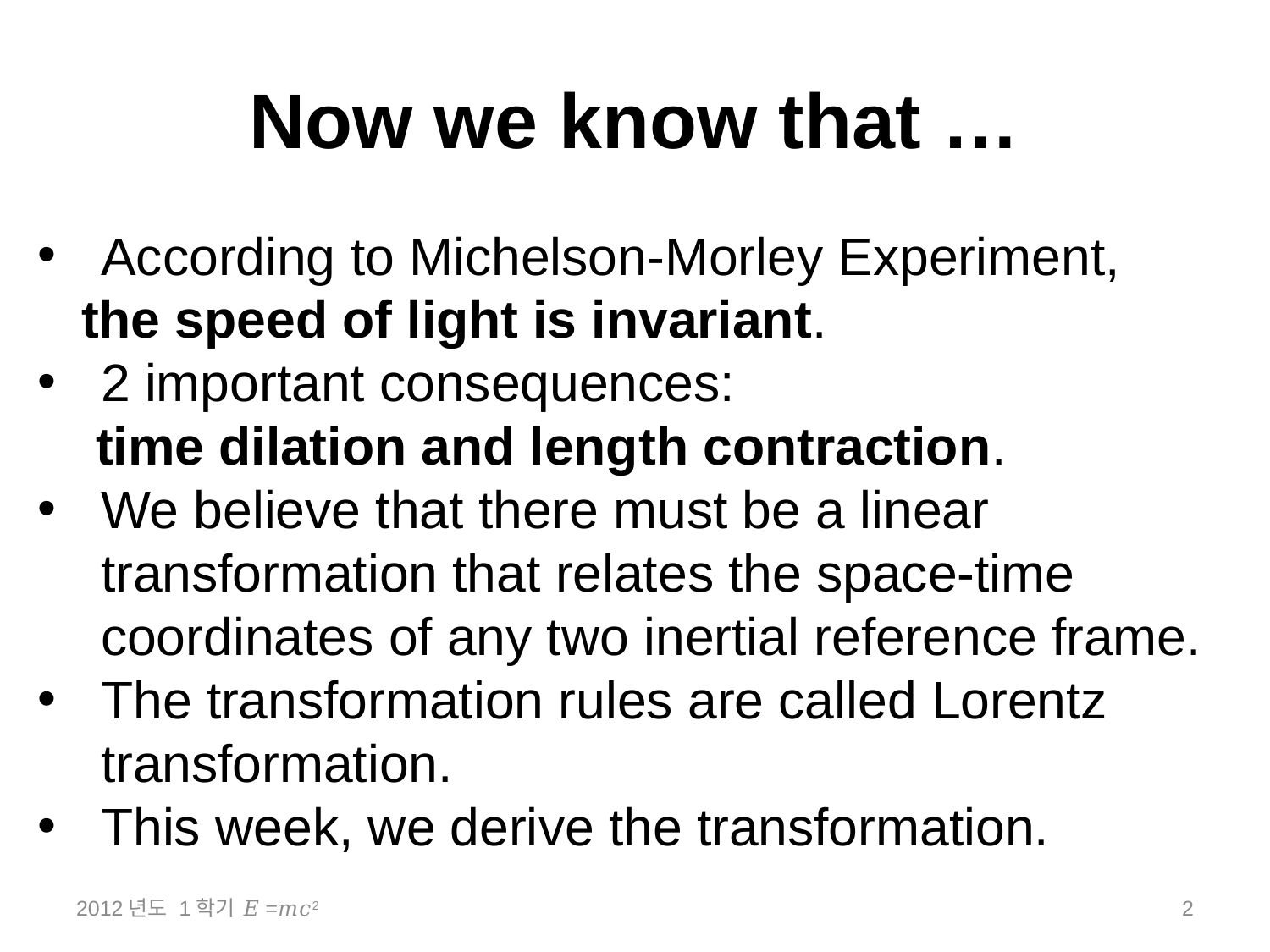

# Now we know that …
According to Michelson-Morley Experiment,
   the speed of light is invariant.
2 important consequences:
    time dilation and length contraction.
We believe that there must be a linear transformation that relates the space-time coordinates of any two inertial reference frame.
The transformation rules are called Lorentz transformation.
This week, we derive the transformation.
2012년도 1학기 𝐸=𝑚𝑐2
2